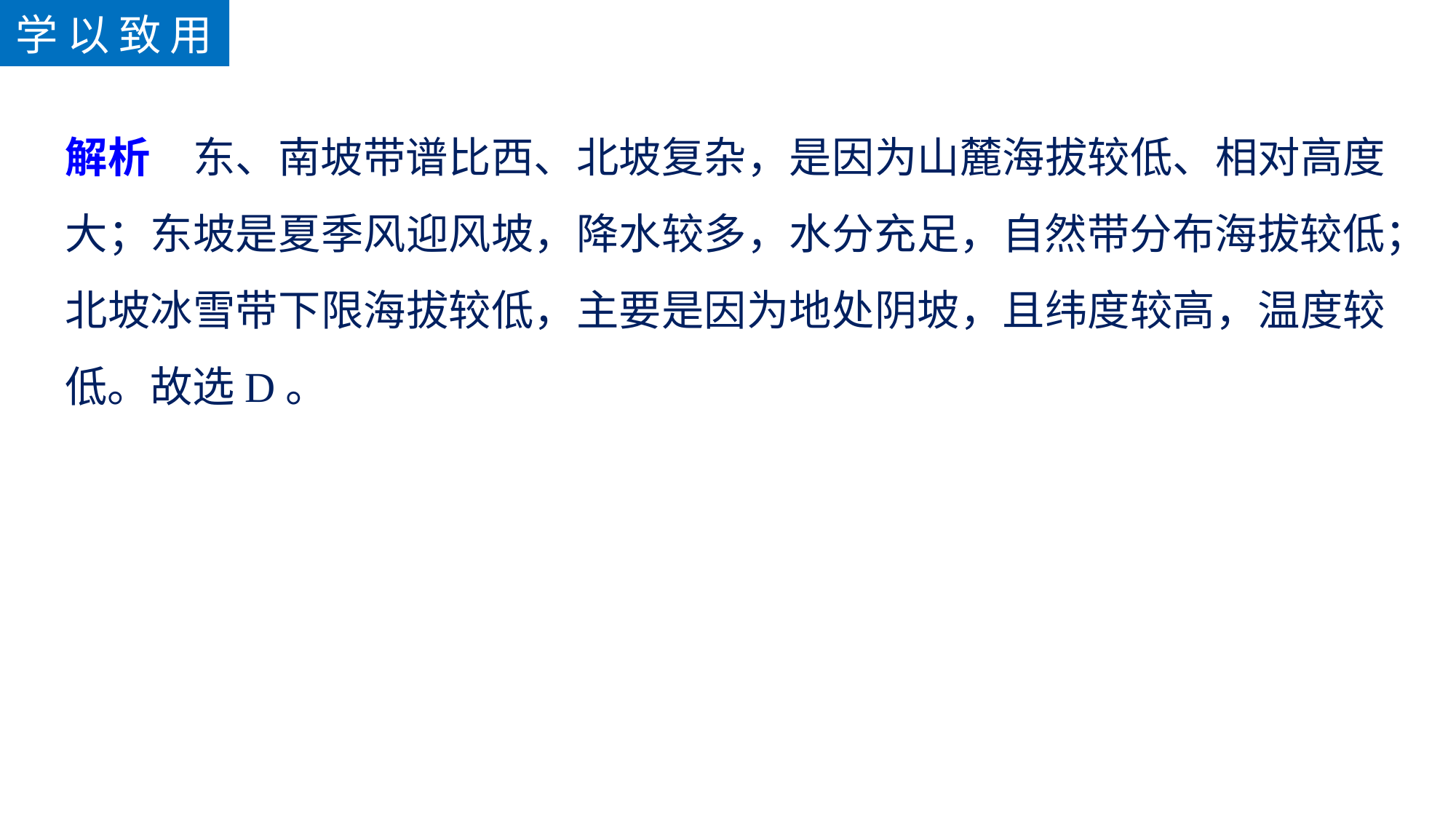

解析　东、南坡带谱比西、北坡复杂，是因为山麓海拔较低、相对高度大；东坡是夏季风迎风坡，降水较多，水分充足，自然带分布海拔较低；北坡冰雪带下限海拔较低，主要是因为地处阴坡，且纬度较高，温度较低。故选D。